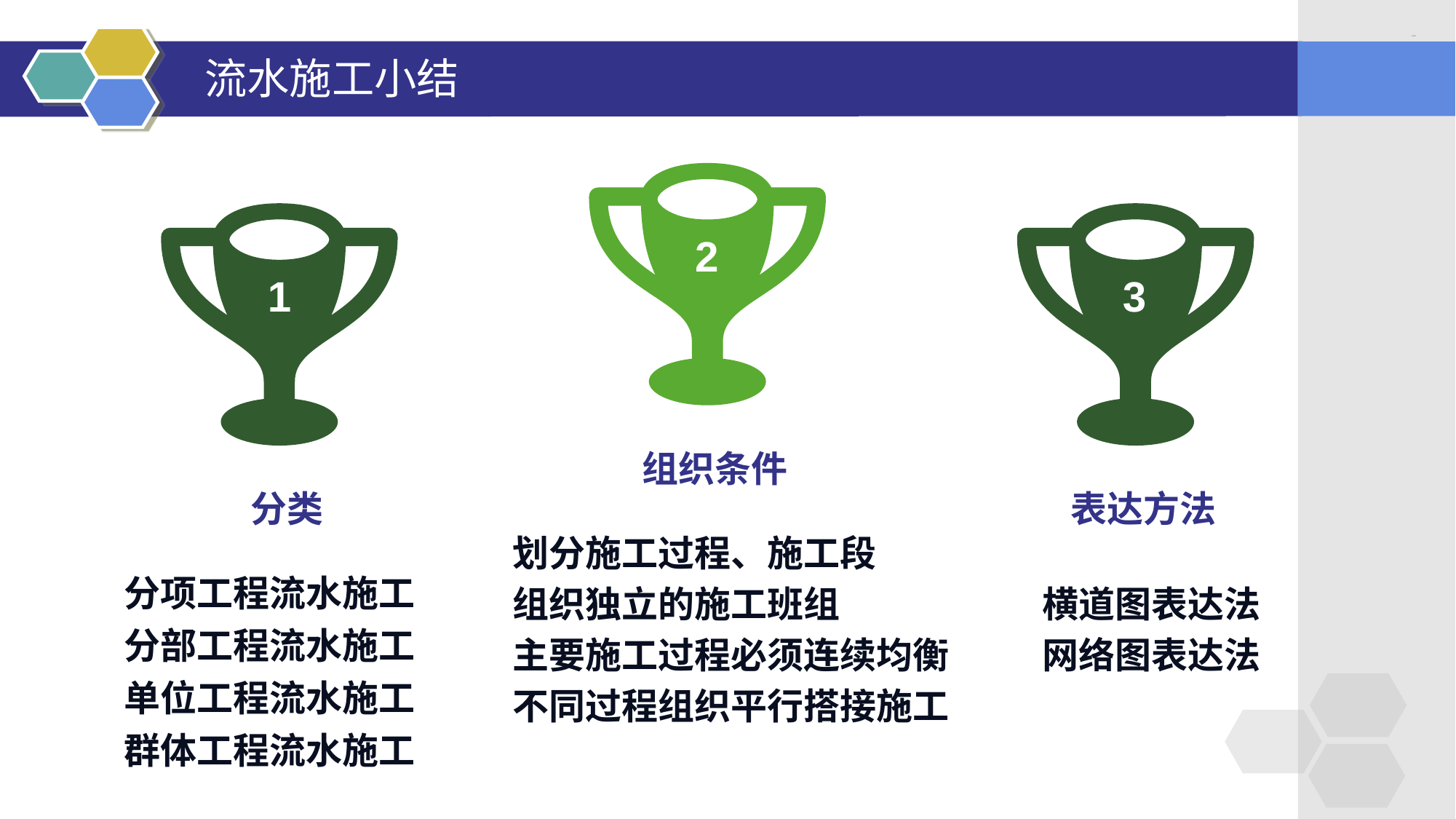

LOGO
# 流水施工小结

2
组织条件
划分施工过程、施工段
组织独立的施工班组
主要施工过程必须连续均衡
不同过程组织平行搭接施工

1
分类
分项工程流水施工分部工程流水施工单位工程流水施工群体工程流水施工

3
表达方法
横道图表达法
网络图表达法